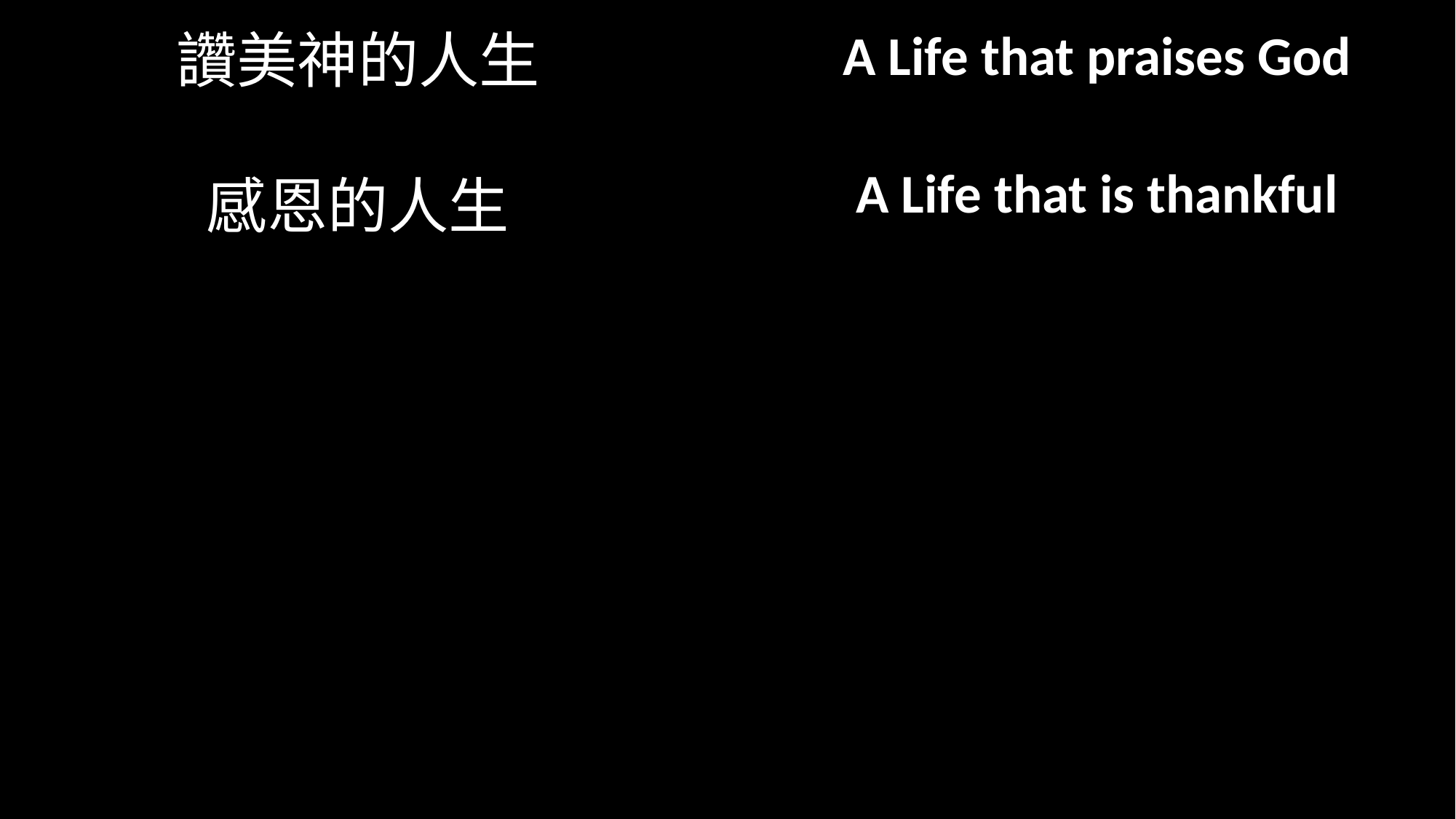

# 讚美神的人生 感恩的人生
A Life that praises God

A Life that is thankful